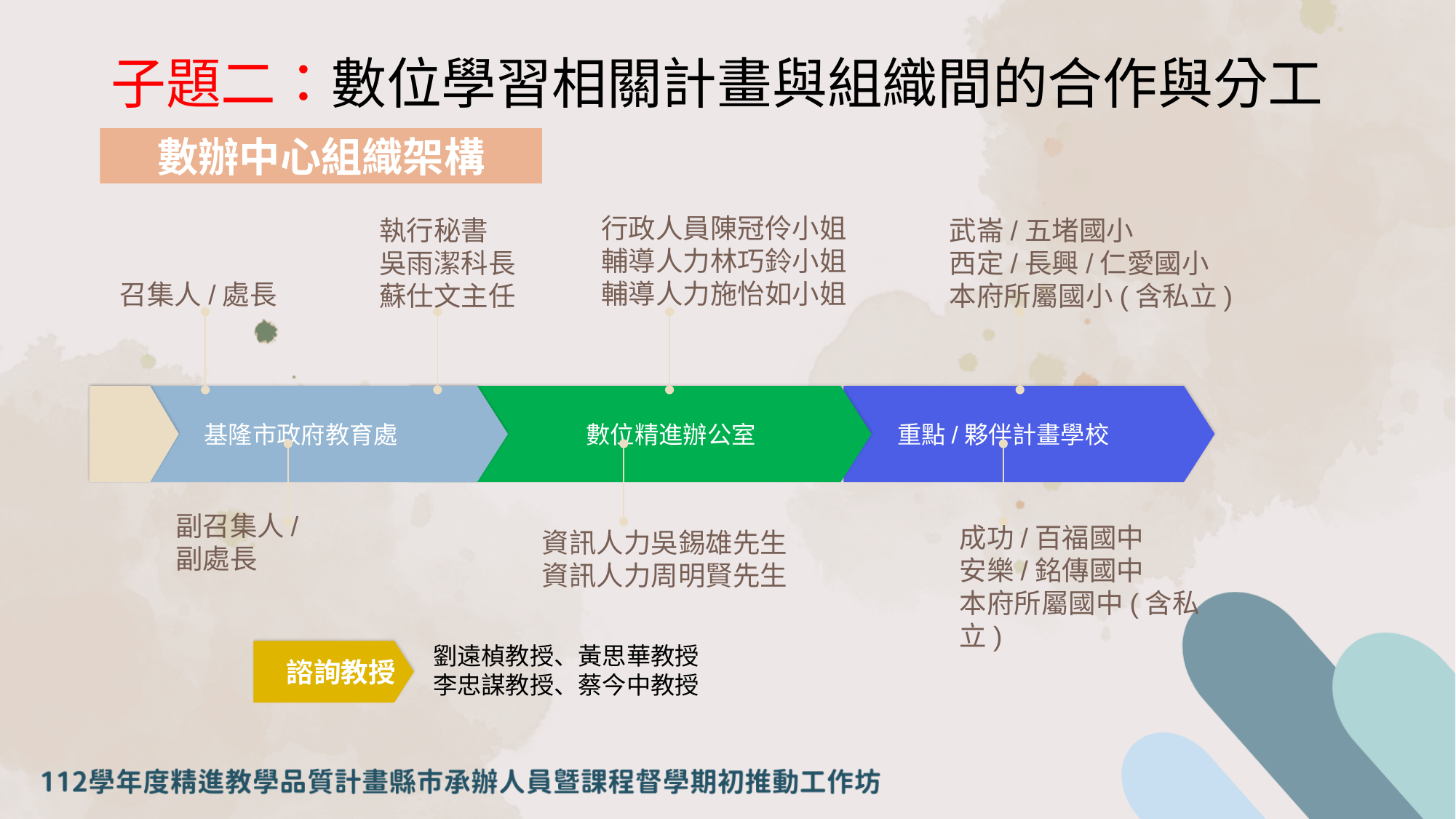

# 子題二：數位學習相關計畫與組織間的合作與分工
數辦中心組織架構
執行秘書
吳雨潔科長
蘇仕文主任
行政人員陳冠伶小姐
輔導人力林巧鈴小姐
輔導人力施怡如小姐
召集人/處長
武崙/五堵國小
西定/長興/仁愛國小
本府所屬國小(含私立)
              基隆市政府教育處

       數位精進辦公室
重點/夥伴計畫學校
副召集人/
副處長
成功/百福國中
安樂/銘傳國中
本府所屬國中(含私立)
資訊人力吳錫雄先生
資訊人力周明賢先生
諮詢教授
劉遠楨教授、黃思華教授
李忠謀教授、蔡今中教授